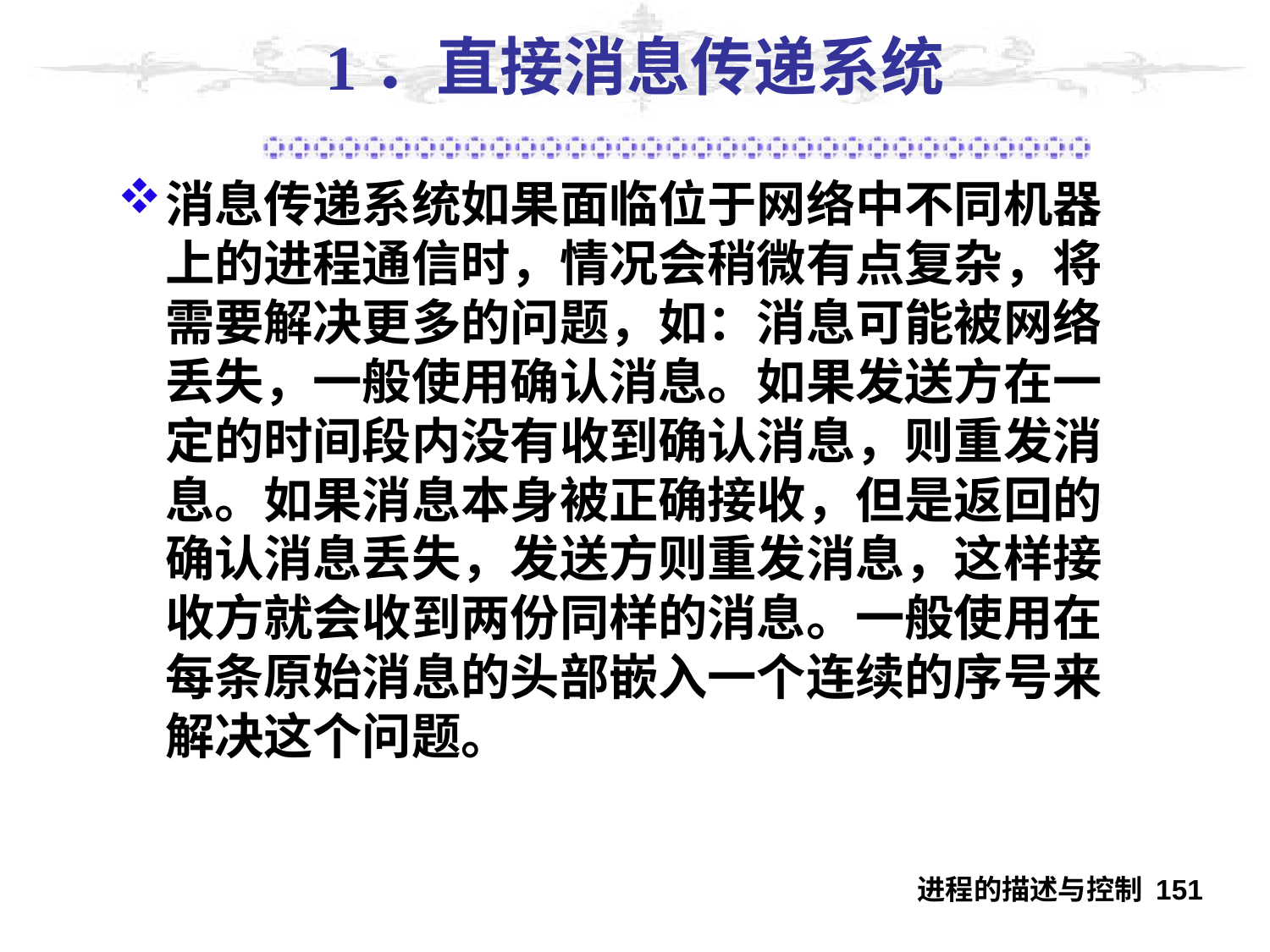

# 1．直接消息传递系统
消息传递系统如果面临位于网络中不同机器上的进程通信时，情况会稍微有点复杂，将需要解决更多的问题，如：消息可能被网络丢失，一般使用确认消息。如果发送方在一定的时间段内没有收到确认消息，则重发消息。如果消息本身被正确接收，但是返回的确认消息丢失，发送方则重发消息，这样接收方就会收到两份同样的消息。一般使用在每条原始消息的头部嵌入一个连续的序号来解决这个问题。